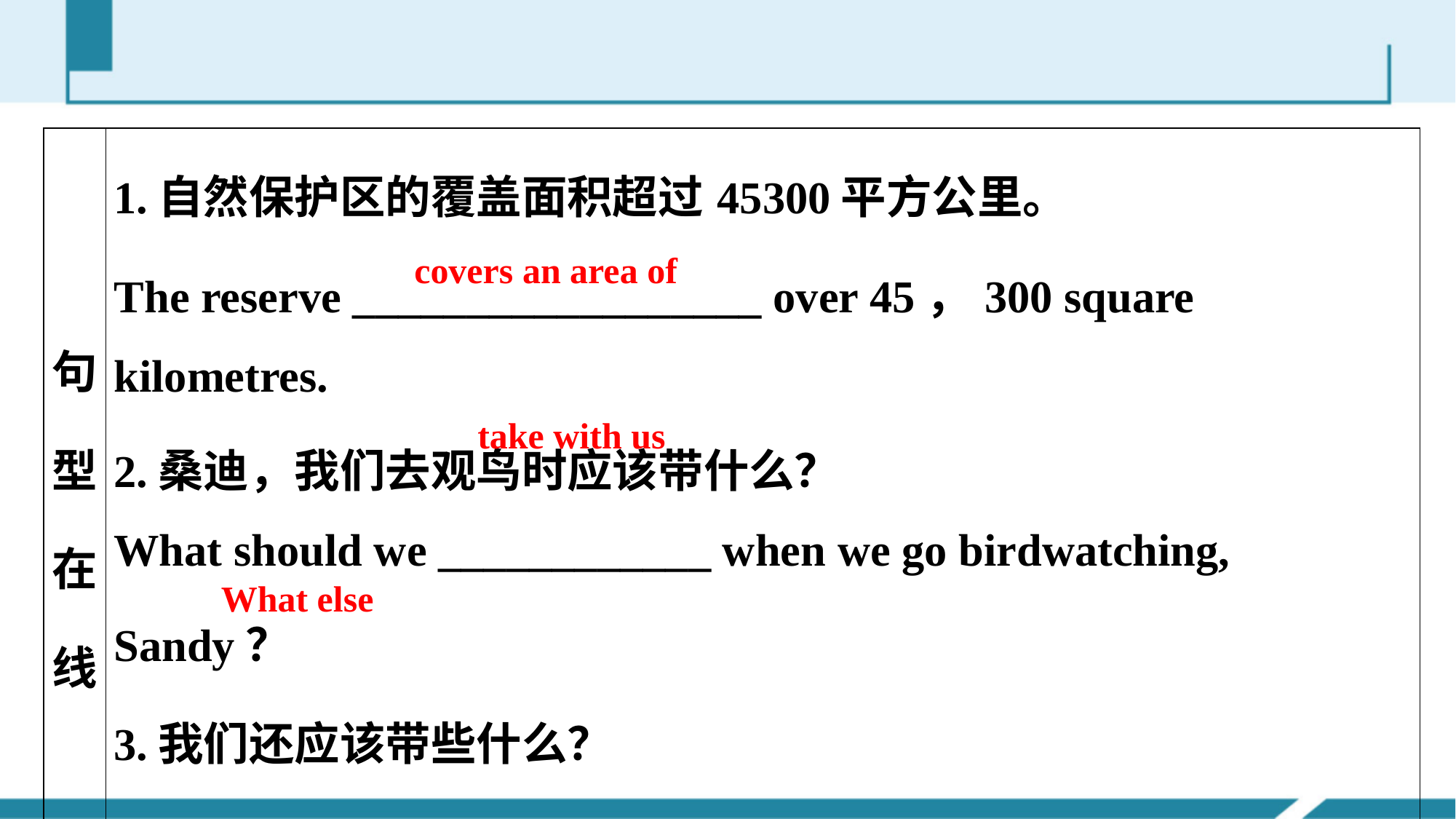

| 句型在线 | 1.自然保护区的覆盖面积超过45300平方公里。 The reserve \_\_\_\_\_\_\_\_\_\_\_\_\_\_\_\_\_\_ over 45，300 square kilometres. 2.桑迪，我们去观鸟时应该带什么？ What should we \_\_\_\_\_\_\_\_\_\_\_\_ when we go birdwatching, Sandy？ 3.我们还应该带些什么？ \_\_\_\_\_\_\_\_\_\_\_\_\_\_\_\_ should we take？ |
| --- | --- |
covers an area of
take with us
What else